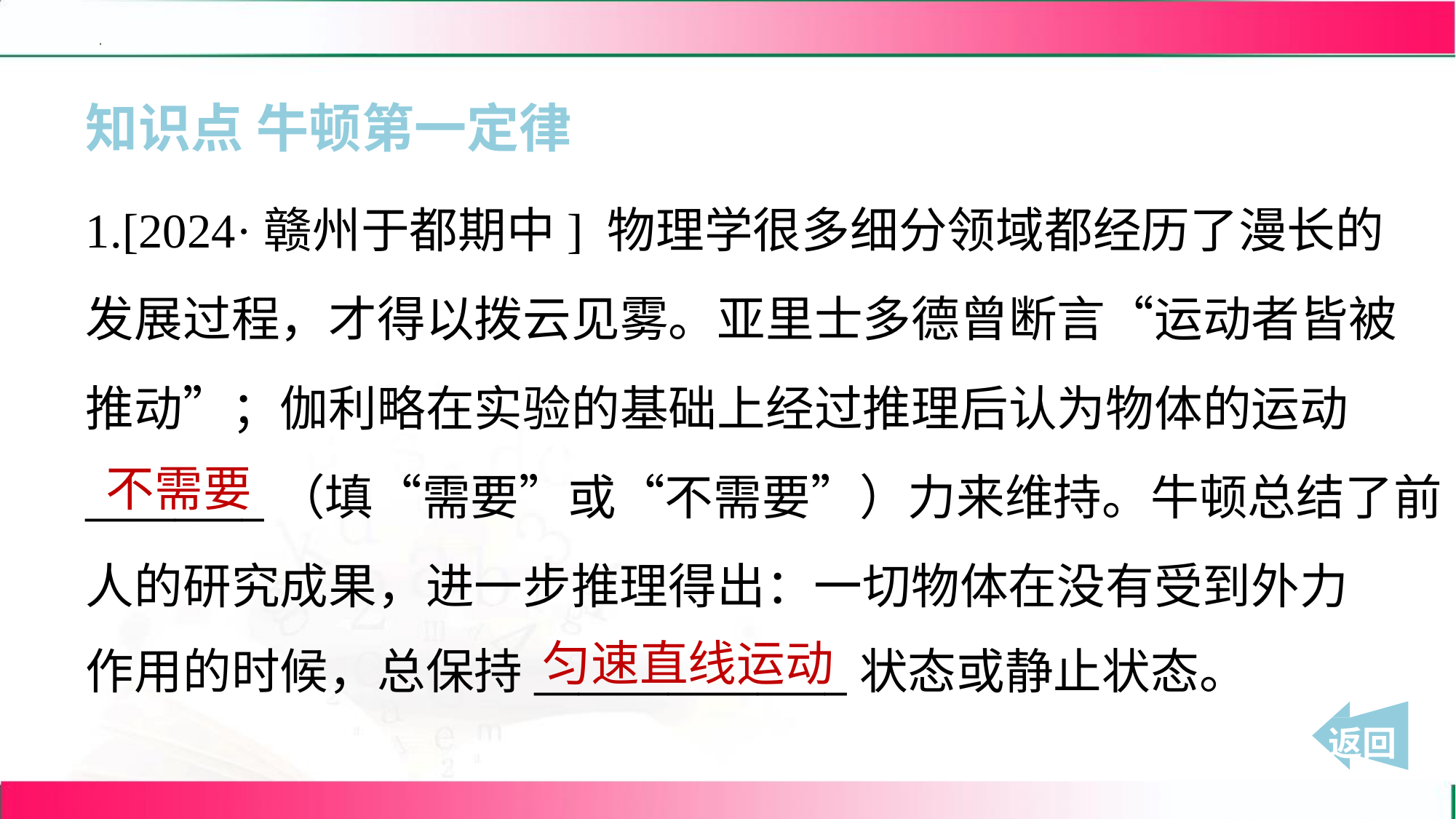

知识点 牛顿第一定律
1.[2024·赣州于都期中] 物理学很多细分领域都经历了漫长的
发展过程，才得以拨云见雾。亚里士多德曾断言“运动者皆被
推动”；伽利略在实验的基础上经过推理后认为物体的运动
________（填“需要”或“不需要”）力来维持。牛顿总结了前
人的研究成果，进一步推理得出：一切物体在没有受到外力
作用的时候，总保持______________状态或静止状态。
不需要
匀速直线运动
 返回